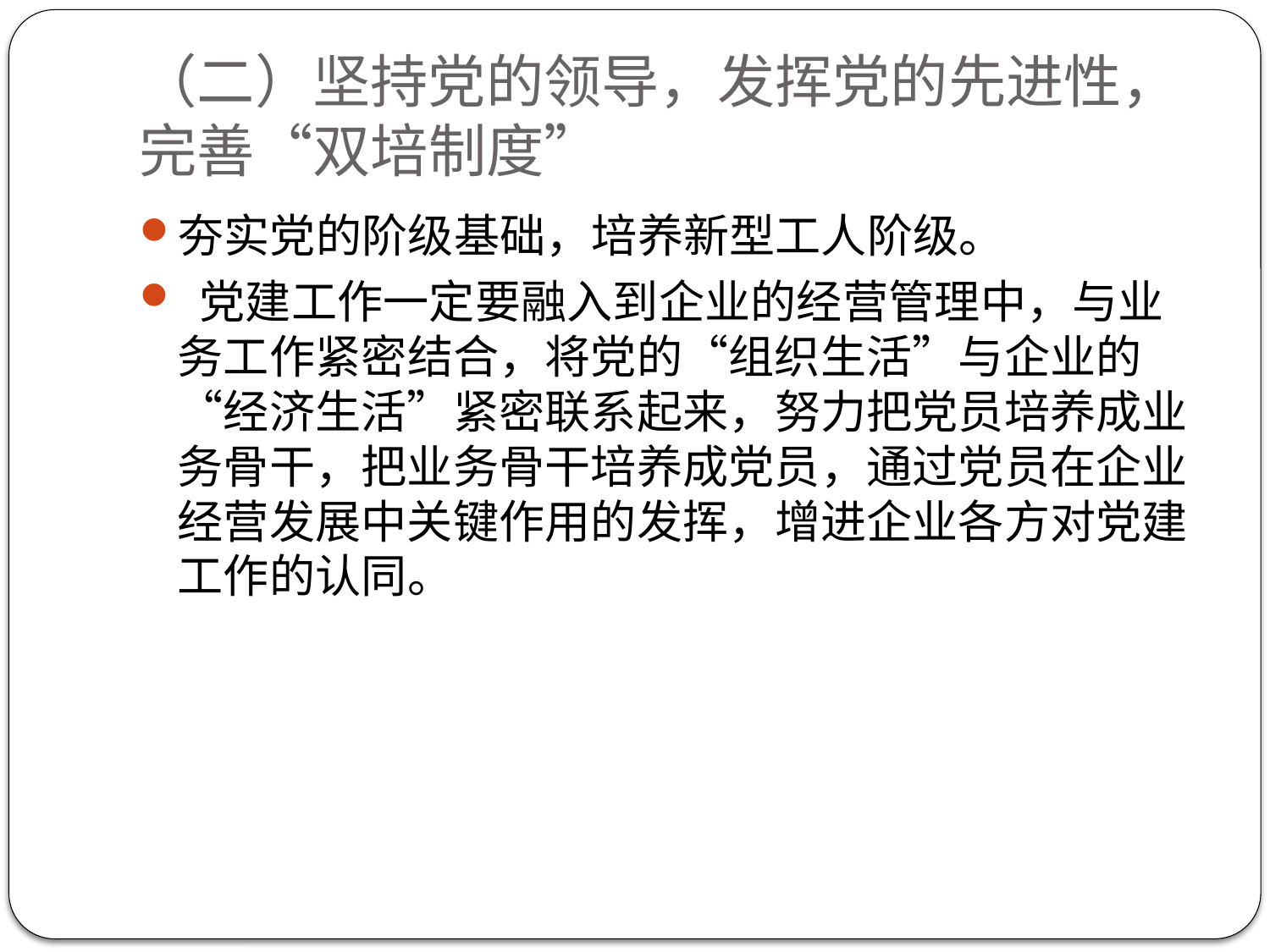

# （二）坚持党的领导，发挥党的先进性，完善“双培制度”
夯实党的阶级基础，培养新型工人阶级。
 党建工作一定要融入到企业的经营管理中，与业务工作紧密结合，将党的“组织生活”与企业的“经济生活”紧密联系起来，努力把党员培养成业务骨干，把业务骨干培养成党员，通过党员在企业经营发展中关键作用的发挥，增进企业各方对党建工作的认同。